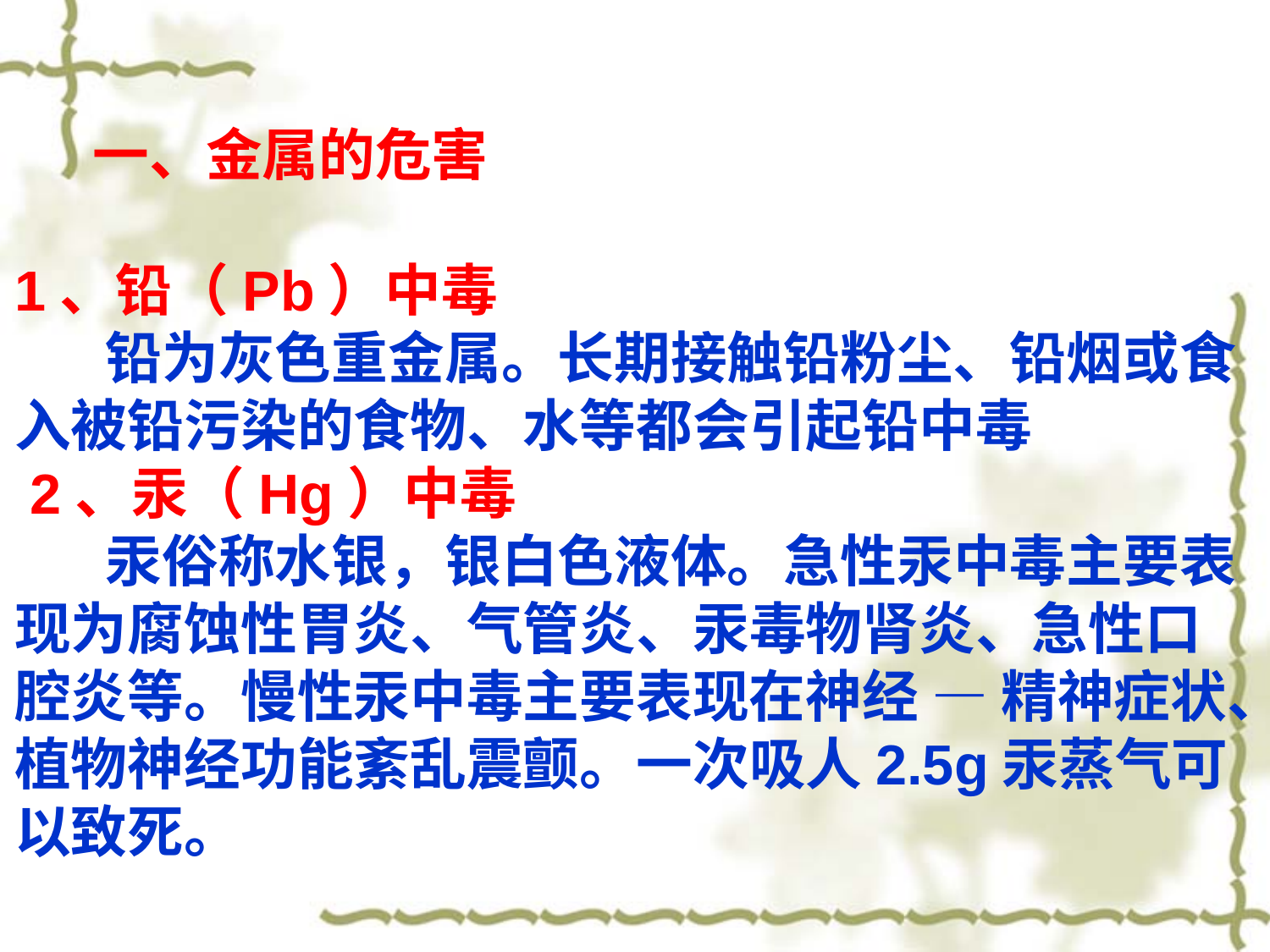

一、金属的危害

1、铅（Pb）中毒
      铅为灰色重金属。长期接触铅粉尘、铅烟或食入被铅污染的食物、水等都会引起铅中毒
 2、汞（Hg）中毒
      汞俗称水银，银白色液体。急性汞中毒主要表现为腐蚀性胃炎、气管炎、汞毒物肾炎、急性口腔炎等。慢性汞中毒主要表现在神经 — 精神症状、植物神经功能紊乱震颤。一次吸人2.5g汞蒸气可以致死。
68